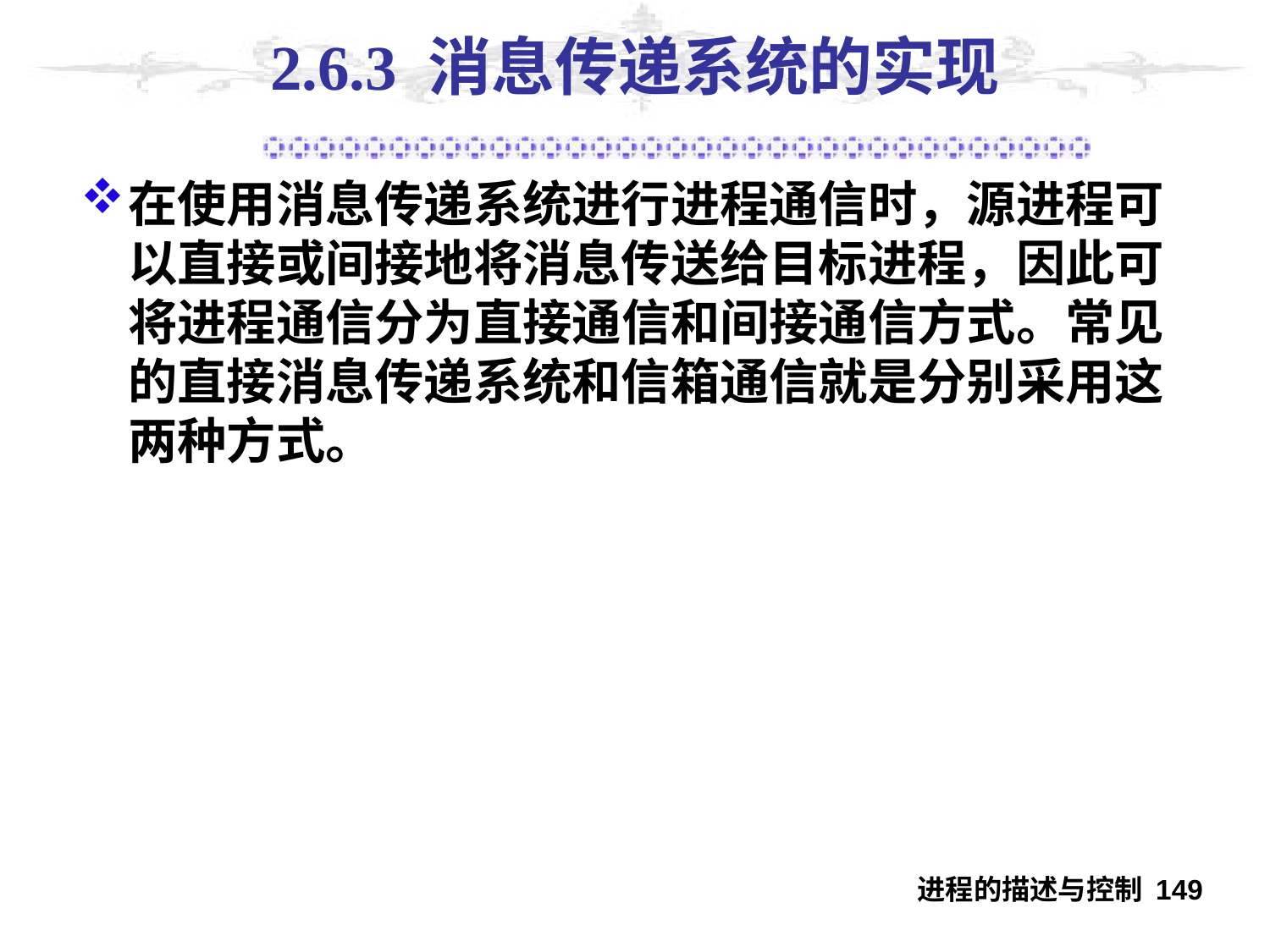

# 2.6.3 消息传递系统的实现
在使用消息传递系统进行进程通信时，源进程可以直接或间接地将消息传送给目标进程，因此可将进程通信分为直接通信和间接通信方式。常见的直接消息传递系统和信箱通信就是分别采用这两种方式。